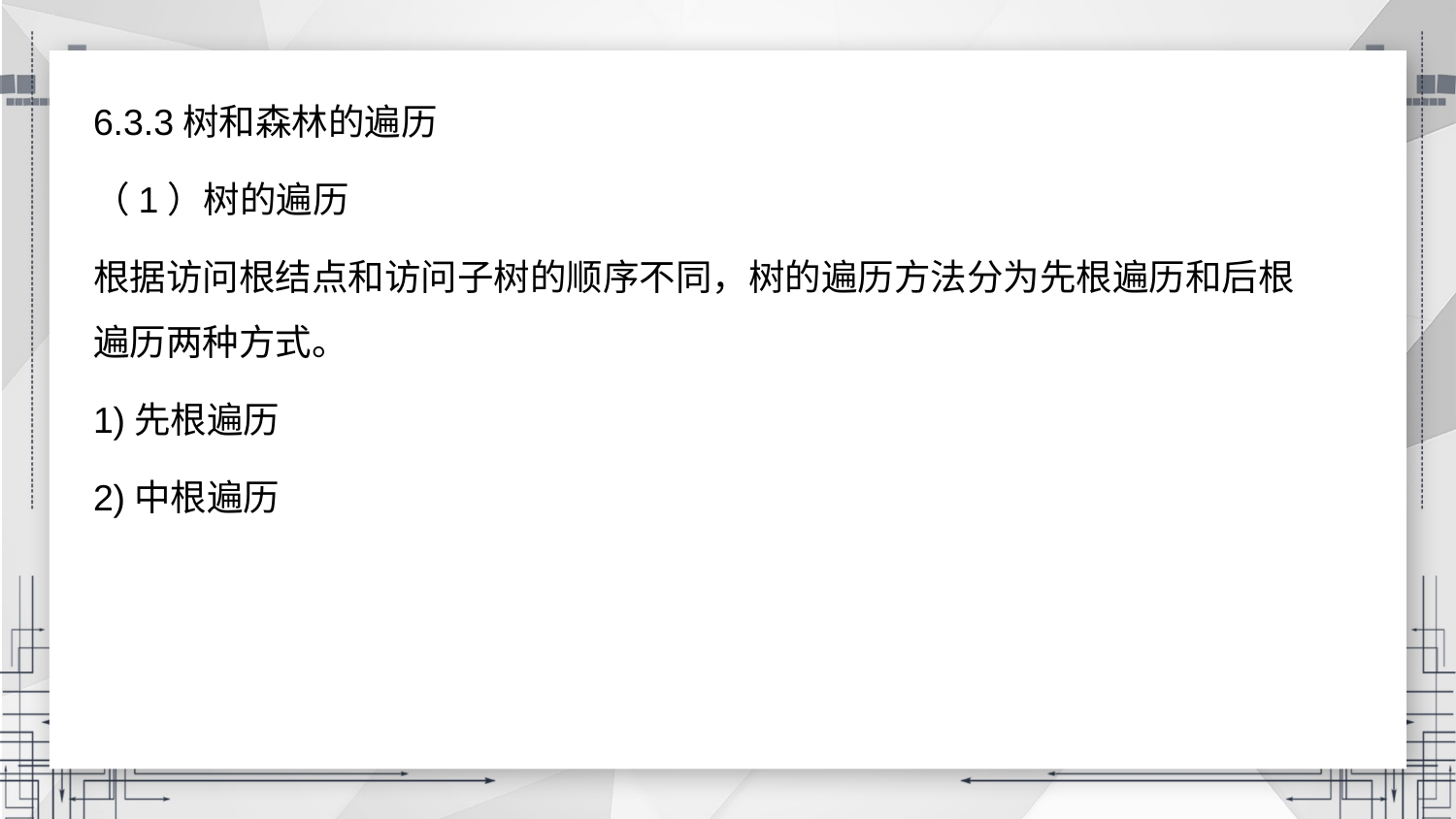

6.3.3树和森林的遍历
（1）树的遍历
根据访问根结点和访问子树的顺序不同，树的遍历方法分为先根遍历和后根遍历两种方式。
1)先根遍历
2)中根遍历